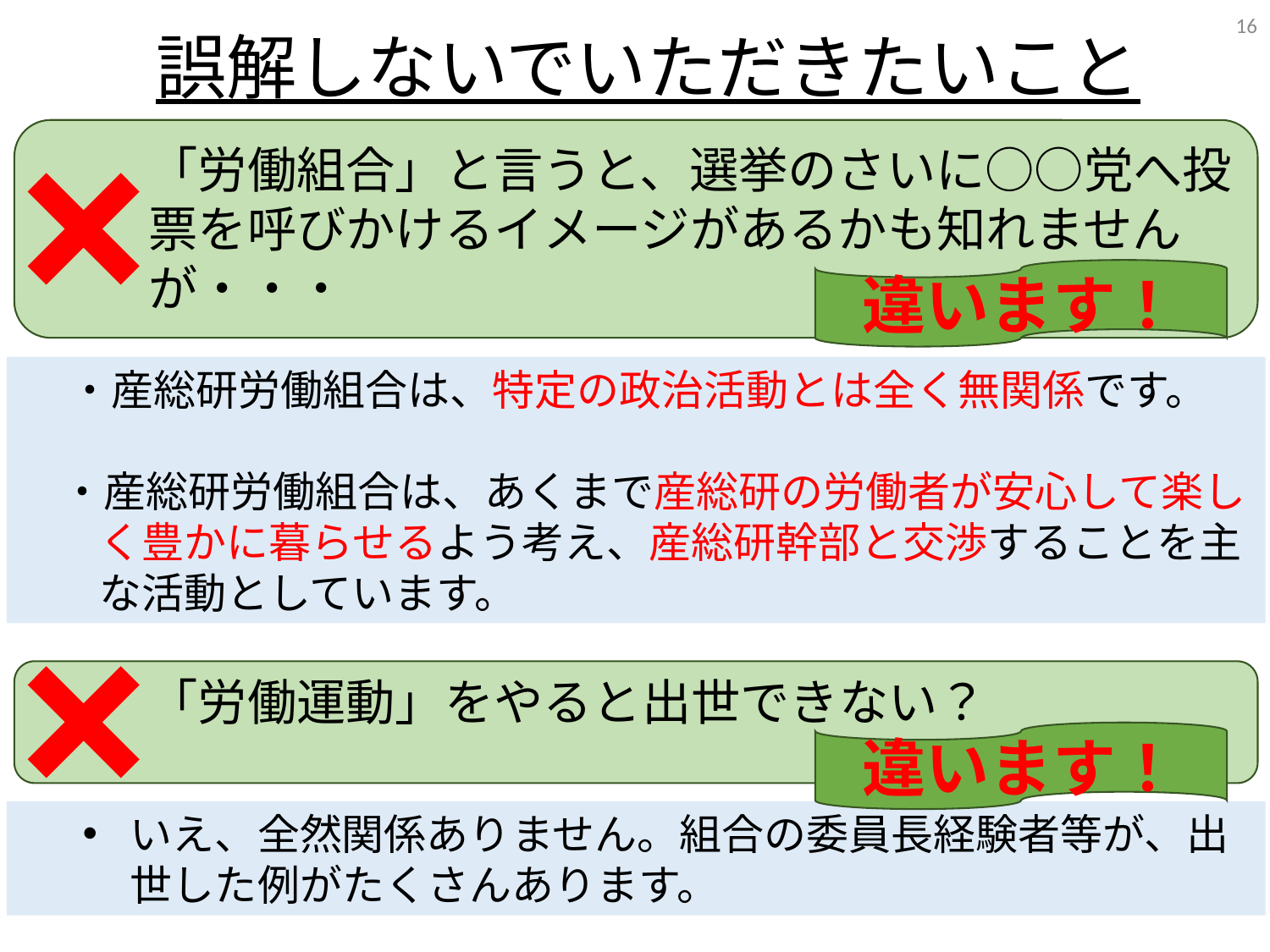

16
誤解しないでいただきたいこと

「労働組合」と言うと、選挙のさいに○○党へ投票を呼びかけるイメージがあるかも知れませんが・・・

違います！
・産総研労働組合は、特定の政治活動とは全く無関係です。

　・産総研労働組合は、あくまで産総研の労働者が安心して楽しく豊かに暮らせるよう考え、産総研幹部と交渉することを主な活動としています。

「労働運動」をやると出世できない？
違います！
いえ、全然関係ありません。組合の委員長経験者等が、出世した例がたくさんあります。